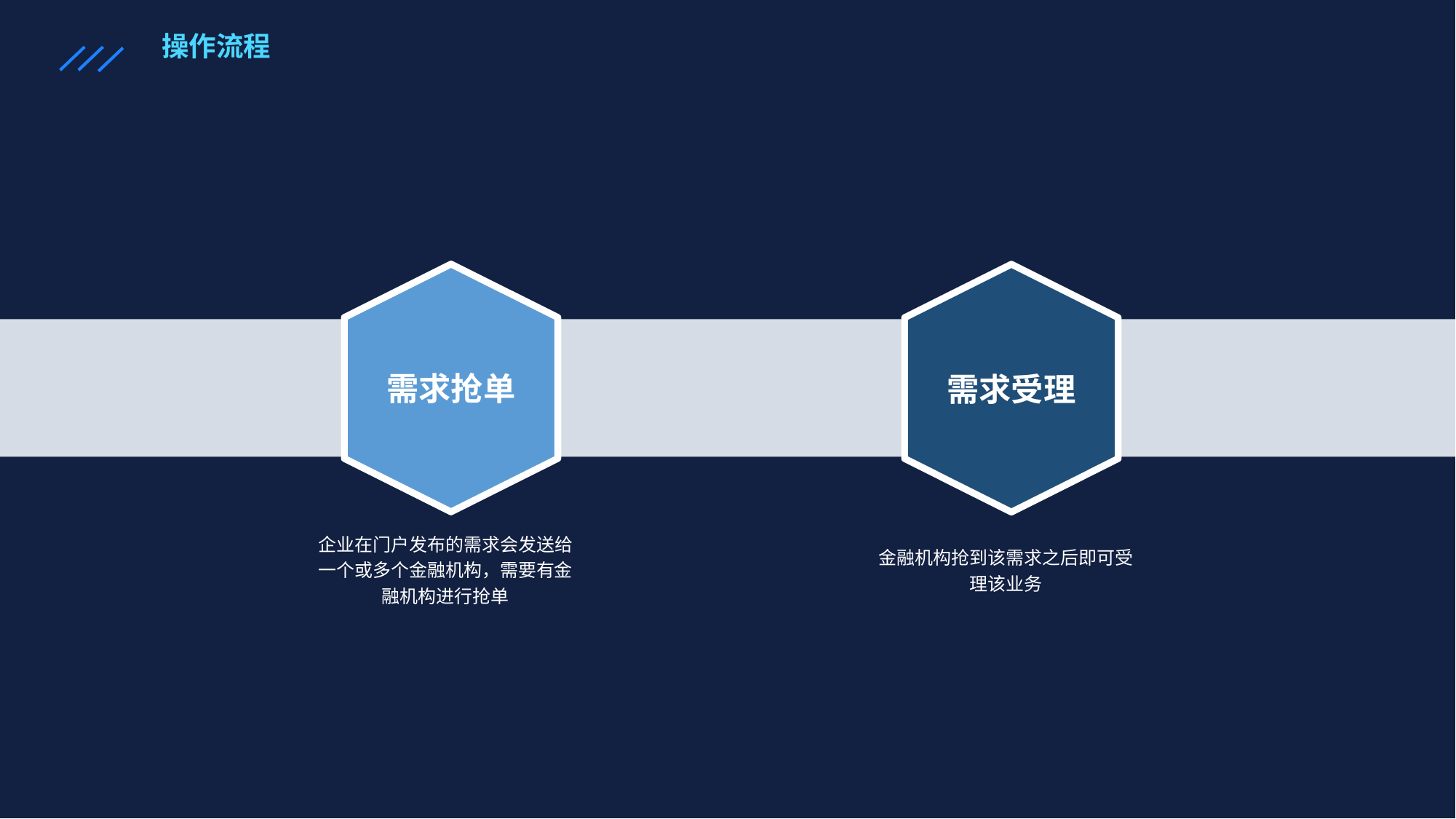

操作流程
需求抢单
企业在门户发布的需求会发送给一个或多个金融机构，需要有金融机构进行抢单
需求受理
金融机构抢到该需求之后即可受理该业务